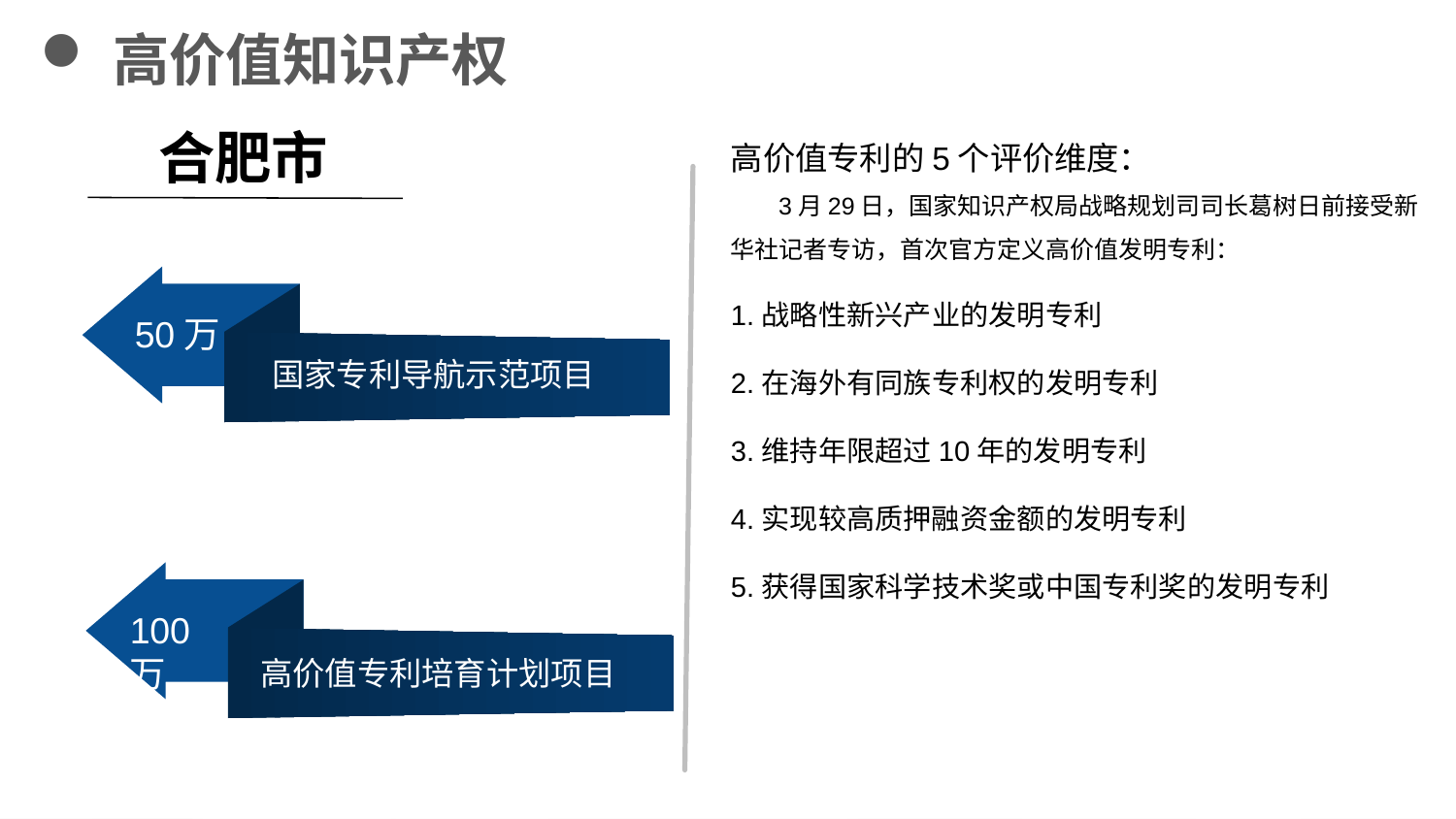

高价值知识产权
高价值专利的5个评价维度：
       3月29日，国家知识产权局战略规划司司长葛树日前接受新华社记者专访，首次官方定义高价值发明专利：
1.战略性新兴产业的发明专利
2.在海外有同族专利权的发明专利
3.维持年限超过10年的发明专利
4.实现较高质押融资金额的发明专利
5.获得国家科学技术奖或中国专利奖的发明专利
合肥市

50万
国家专利导航示范项目

100万
高价值专利培育计划项目